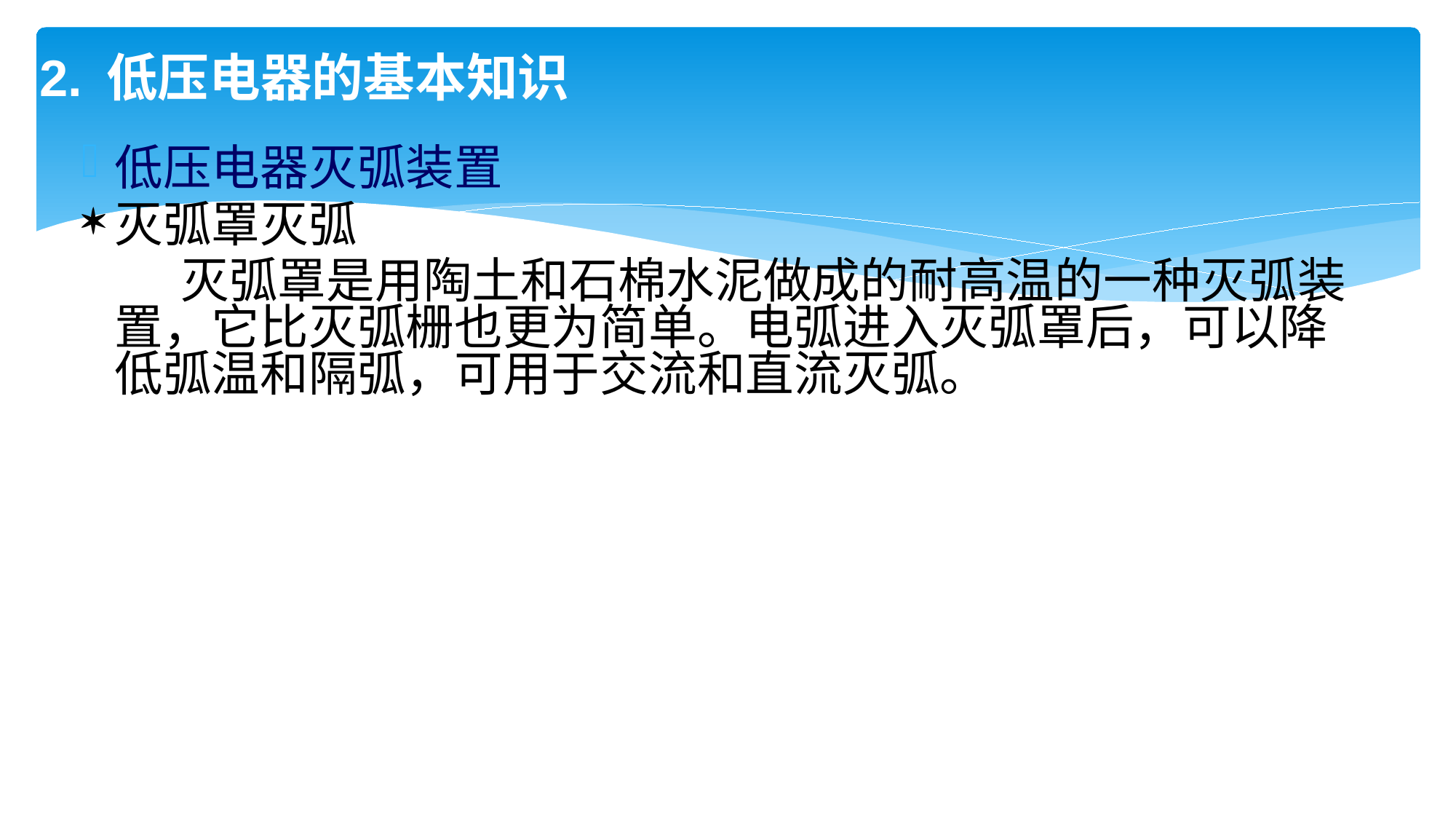

# 2. 低压电器的基本知识
低压电器灭弧装置
灭弧罩灭弧
        灭弧罩是用陶土和石棉水泥做成的耐高温的一种灭弧装置，它比灭弧栅也更为简单。电弧进入灭弧罩后，可以降低弧温和隔弧，可用于交流和直流灭弧。